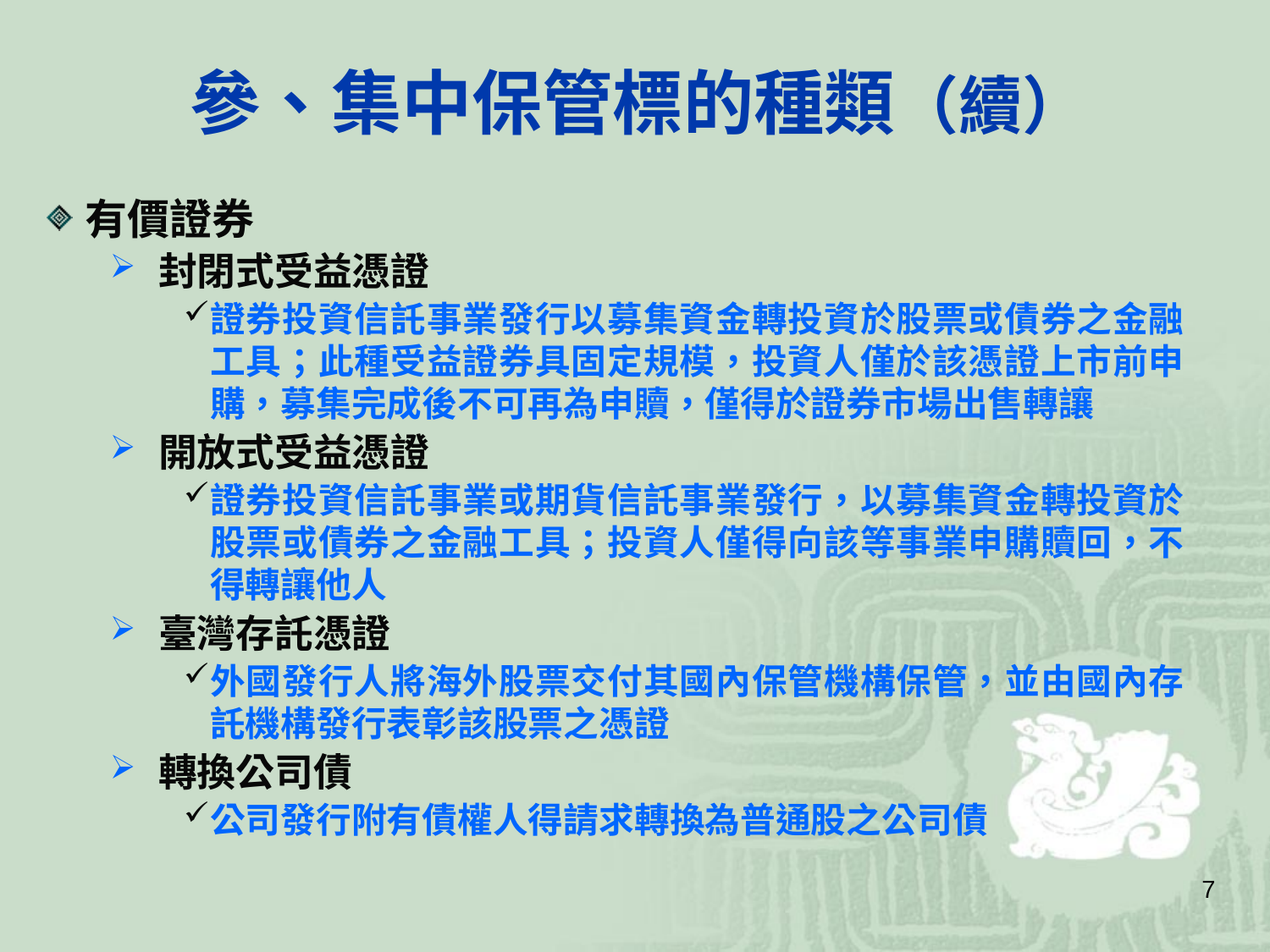

參、集中保管標的種類（續）
有價證券
封閉式受益憑證
證券投資信託事業發行以募集資金轉投資於股票或債券之金融工具；此種受益證券具固定規模，投資人僅於該憑證上市前申購，募集完成後不可再為申贖，僅得於證券市場出售轉讓
開放式受益憑證
證券投資信託事業或期貨信託事業發行，以募集資金轉投資於股票或債券之金融工具；投資人僅得向該等事業申購贖回，不得轉讓他人
臺灣存託憑證
外國發行人將海外股票交付其國內保管機構保管，並由國內存託機構發行表彰該股票之憑證
轉換公司債
公司發行附有債權人得請求轉換為普通股之公司債

7